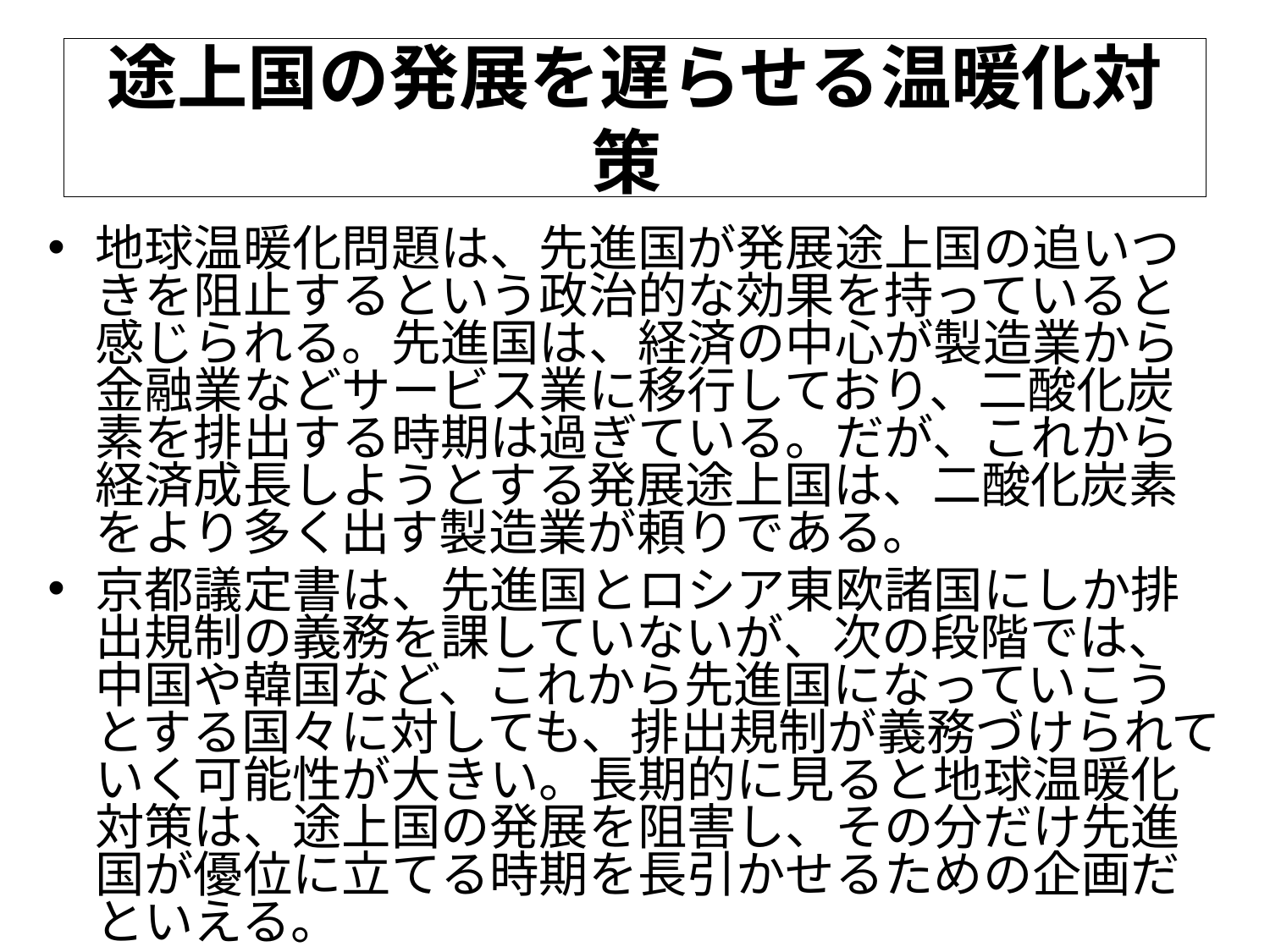

# 途上国の発展を遅らせる温暖化対策
地球温暖化問題は、先進国が発展途上国の追いつきを阻止するという政治的な効果を持っていると感じられる。先進国は、経済の中心が製造業から金融業などサービス業に移行しており、二酸化炭素を排出する時期は過ぎている。だが、これから経済成長しようとする発展途上国は、二酸化炭素をより多く出す製造業が頼りである。
京都議定書は、先進国とロシア東欧諸国にしか排出規制の義務を課していないが、次の段階では、中国や韓国など、これから先進国になっていこうとする国々に対しても、排出規制が義務づけられていく可能性が大きい。長期的に見ると地球温暖化対策は、途上国の発展を阻害し、その分だけ先進国が優位に立てる時期を長引かせるための企画だといえる。